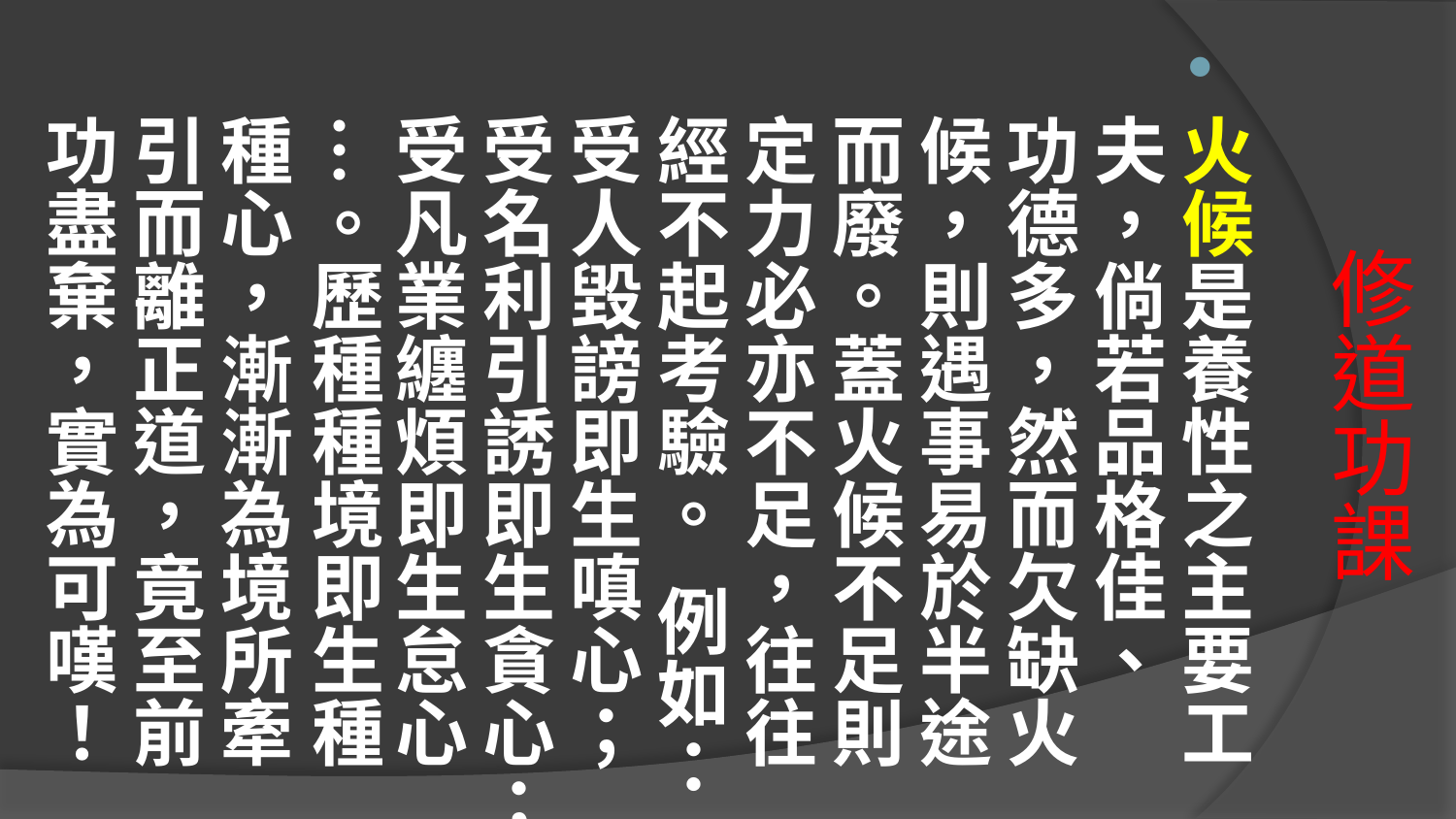

火候是養性之主要工夫，倘若品格佳、  功德多，然而欠缺火候，則遇事易於半途而廢。蓋火候不足則定力必亦不足，往往經不起考驗。  例如：受人毀謗即生嗔心；受名利引誘即生貪心；受凡業纏煩即生怠心…。歷種種境即生種種心，漸漸為境所牽引而離正道，竟至前功盡棄，實為可嘆！
# 修道功課